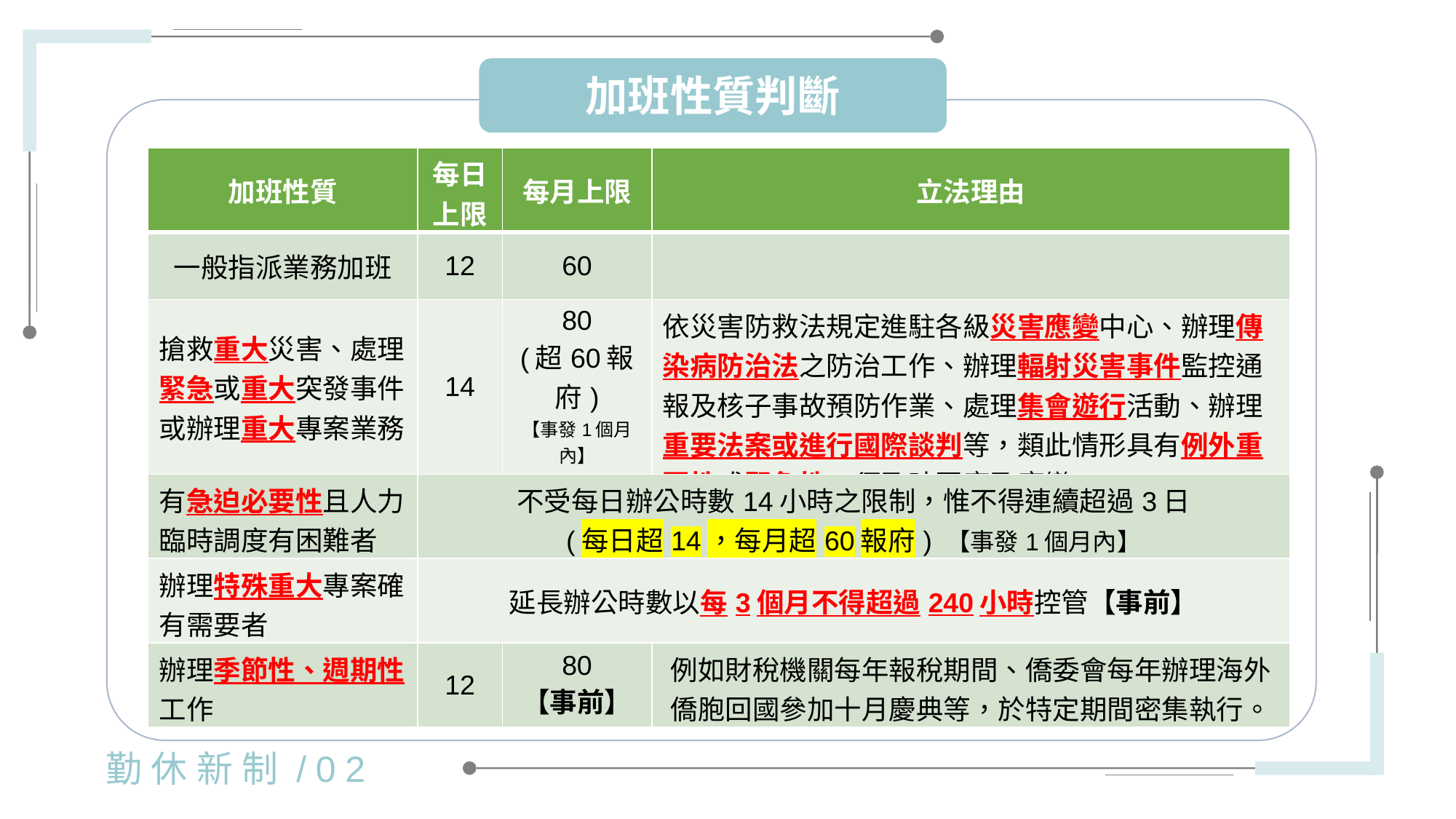

加班性質判斷

| 加班性質 | 每日上限 | 每月上限 | 立法理由 |
| --- | --- | --- | --- |
| 一般指派業務加班 | 12 | 60 |  |
| 搶救重大災害、處理緊急或重大突發事件或辦理重大專案業務 | 14 | 80 (超60報府) 【事發1個月內】 | 依災害防救法規定進駐各級災害應變中心、辦理傳染病防治法之防治工作、辦理輻射災害事件監控通報及核子事故預防作業、處理集會遊行活動、辦理重要法案或進行國際談判等，類此情形具有例外重要性或緊急性，須及時回應及應變。 |
| 有急迫必要性且人力臨時調度有困難者 | 不受每日辦公時數14小時之限制，惟不得連續超過3日 (每日超14，每月超60報府) 【事發1個月內】 |  |  |
| 辦理特殊重大專案確有需要者 | 延長辦公時數以每3個月不得超過240小時控管【事前】 |  |  |
| 辦理季節性、週期性工作 | 12 | 80 【事前】 | 例如財稅機關每年報稅期間、僑委會每年辦理海外僑胞回國參加十月慶典等，於特定期間密集執行。 |

勤休新制/02